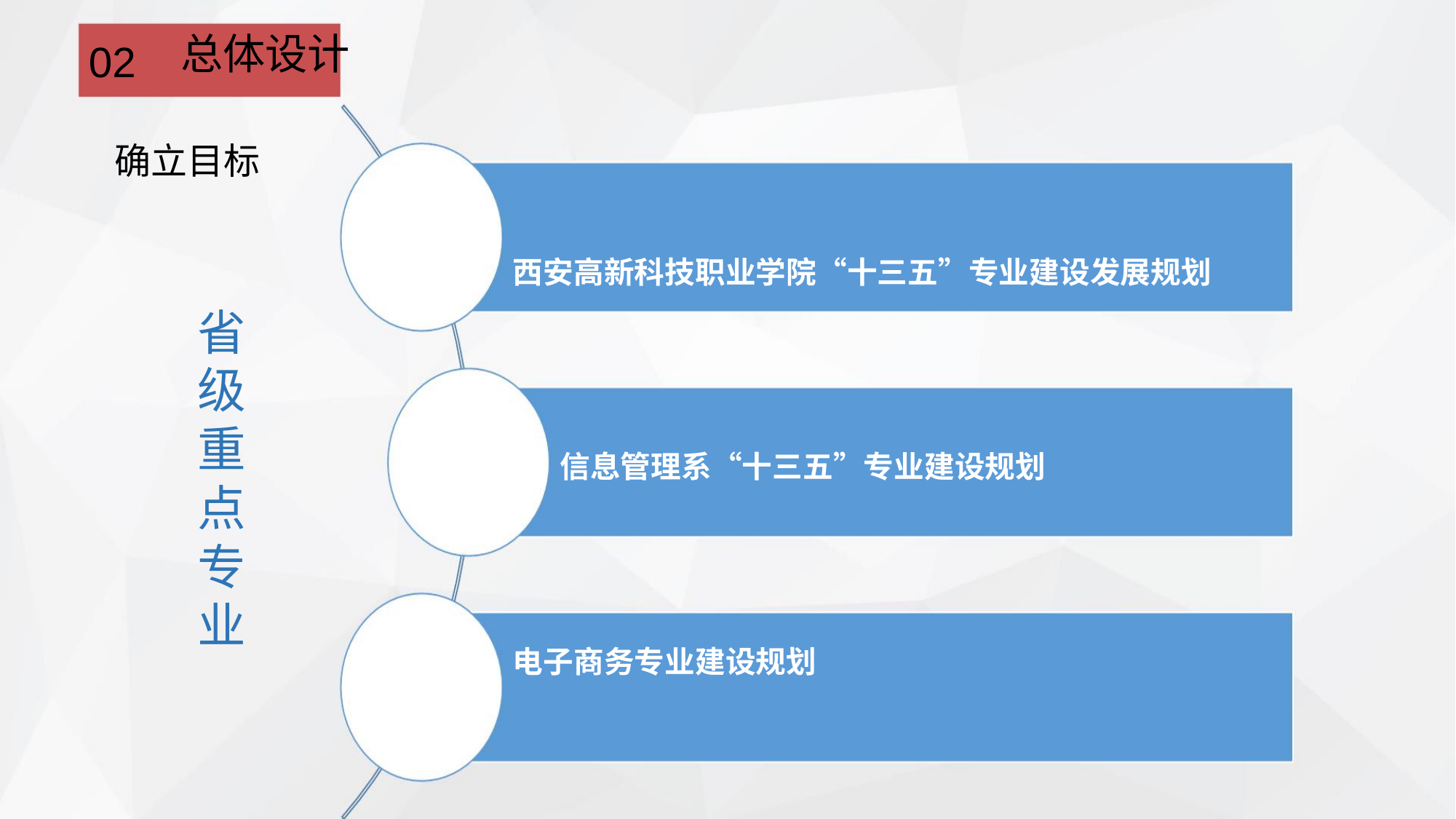

总体设计
02
确立目标
西安高新科技职业学院“十三五”专业建设发展规划
信息管理系“十三五”专业建设规划
电子商务专业建设规划
省
级
重
点
专
业